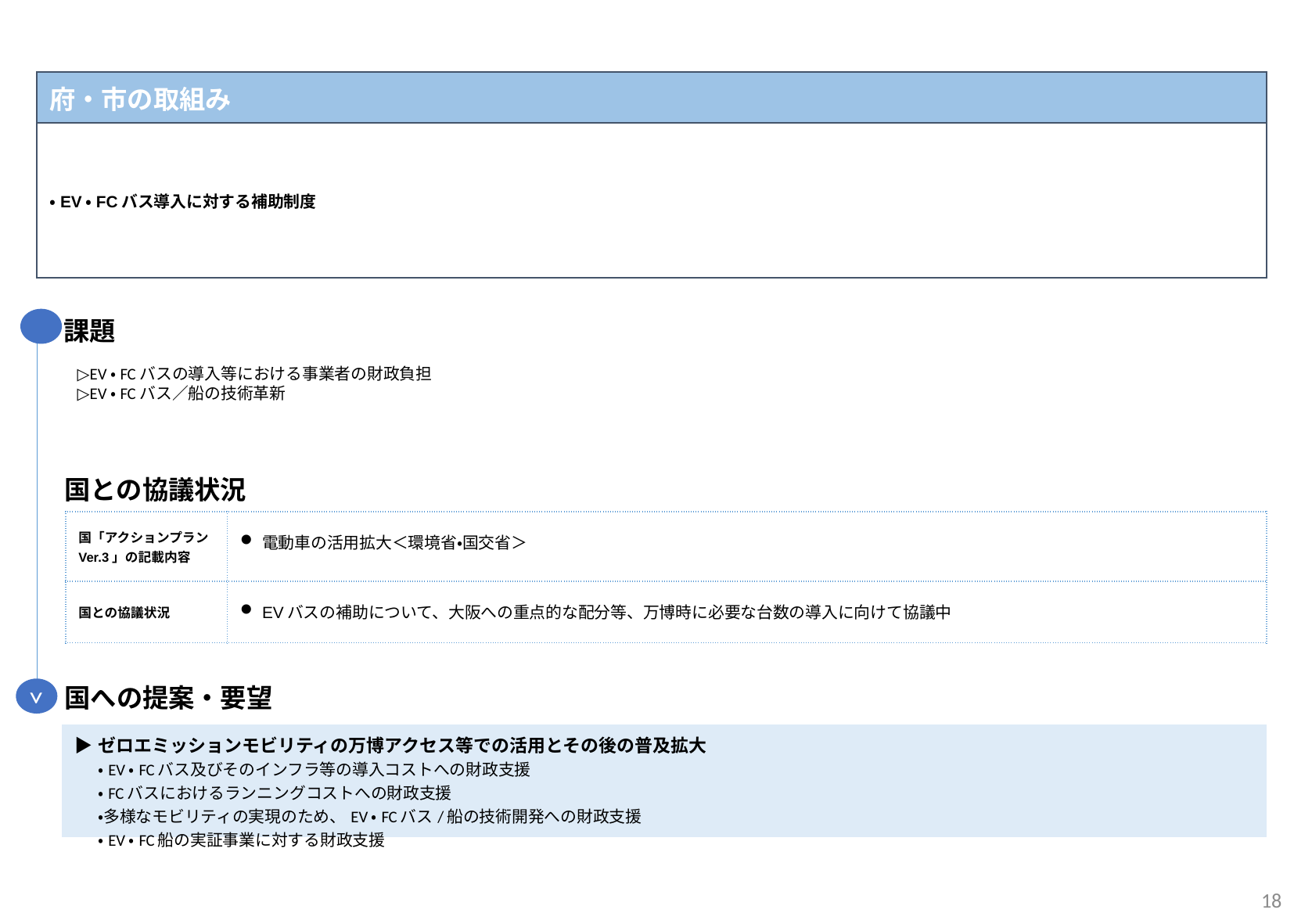

| 府・市の取組み |
| --- |
| ・EV・FCバス導入に対する補助制度 |

課題
▷EV・FCバスの導入等における事業者の財政負担
▷EV・FCバス／船の技術革新
国との協議状況
| 国「アクションプランVer.3」の記載内容 | 電動車の活用拡大＜環境省・国交省＞ |
| --- | --- |
| 国との協議状況 | EVバスの補助について、大阪への重点的な配分等、万博時に必要な台数の導入に向けて協議中 |
国への提案・要望
>

| ▶ゼロエミッションモビリティの万博アクセス等での活用とその後の普及拡大 ・EV・FCバス及びそのインフラ等の導入コストへの財政支援 ・FCバスにおけるランニングコストへの財政支援 ・多様なモビリティの実現のため、EV・FCバス/船の技術開発への財政支援 ・EV・FC船の実証事業に対する財政支援 |
| --- |

18